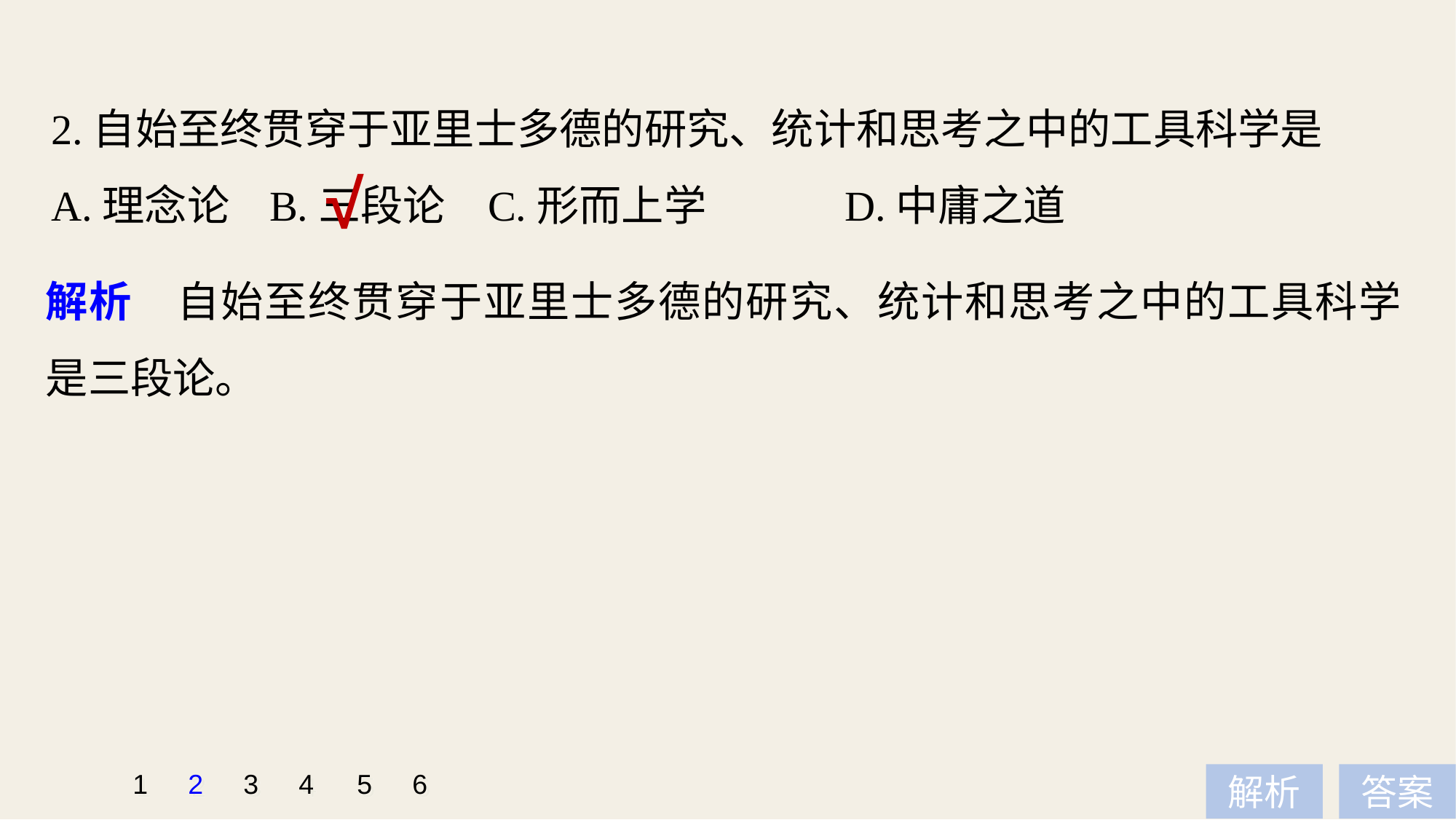

2.自始至终贯穿于亚里士多德的研究、统计和思考之中的工具科学是
A.理念论  	B.三段论  	C.形而上学  	  D.中庸之道
√
解析　自始至终贯穿于亚里士多德的研究、统计和思考之中的工具科学是三段论。
1
2
3
4
5
6
解析
答案